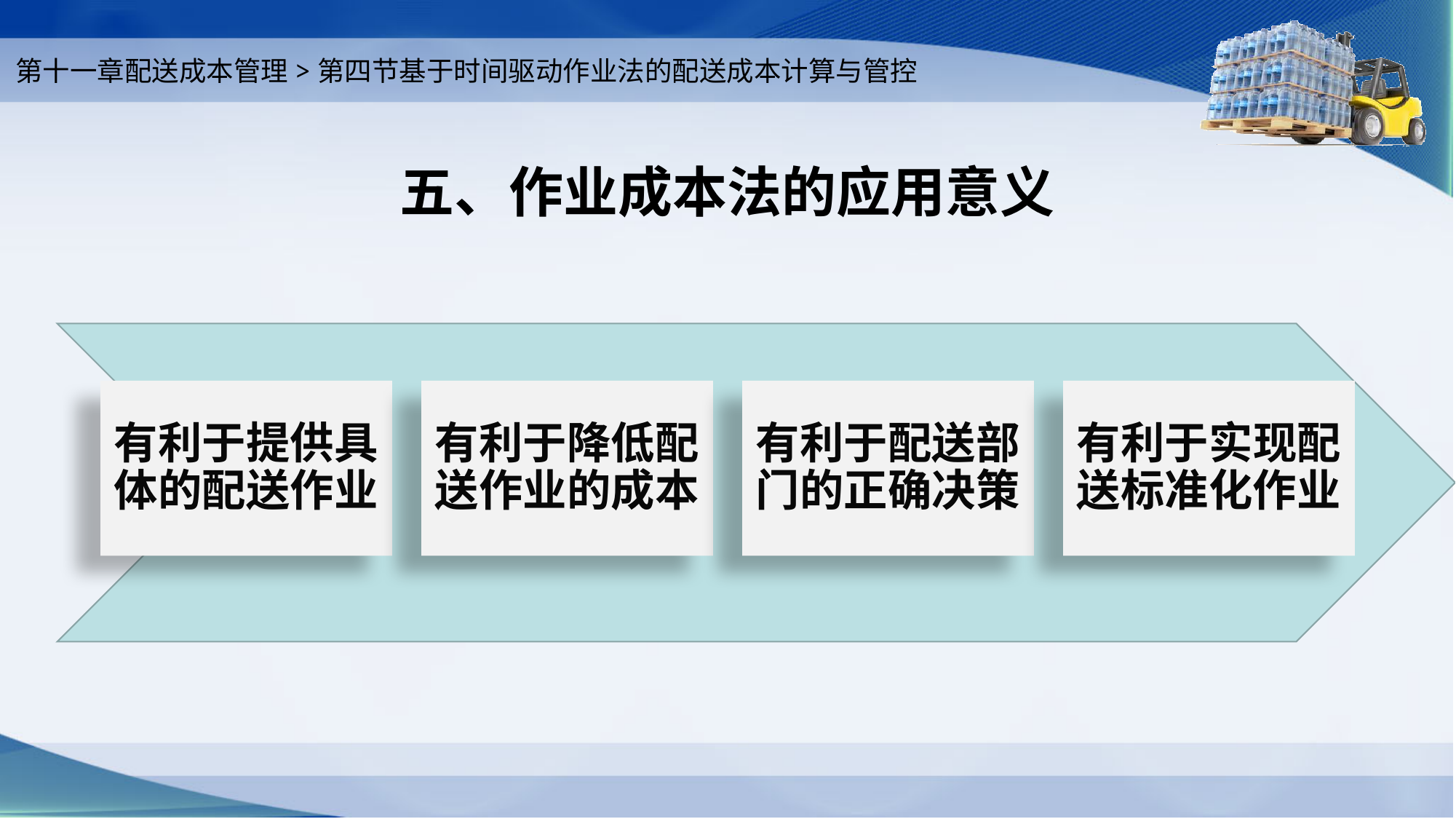

第十一章配送成本管理>第四节基于时间驱动作业法的配送成本计算与管控
# 五、作业成本法的应用意义
有利于提供具体的配送作业
有利于降低配送作业的成本
有利于配送部门的正确决策
有利于实现配送标准化作业